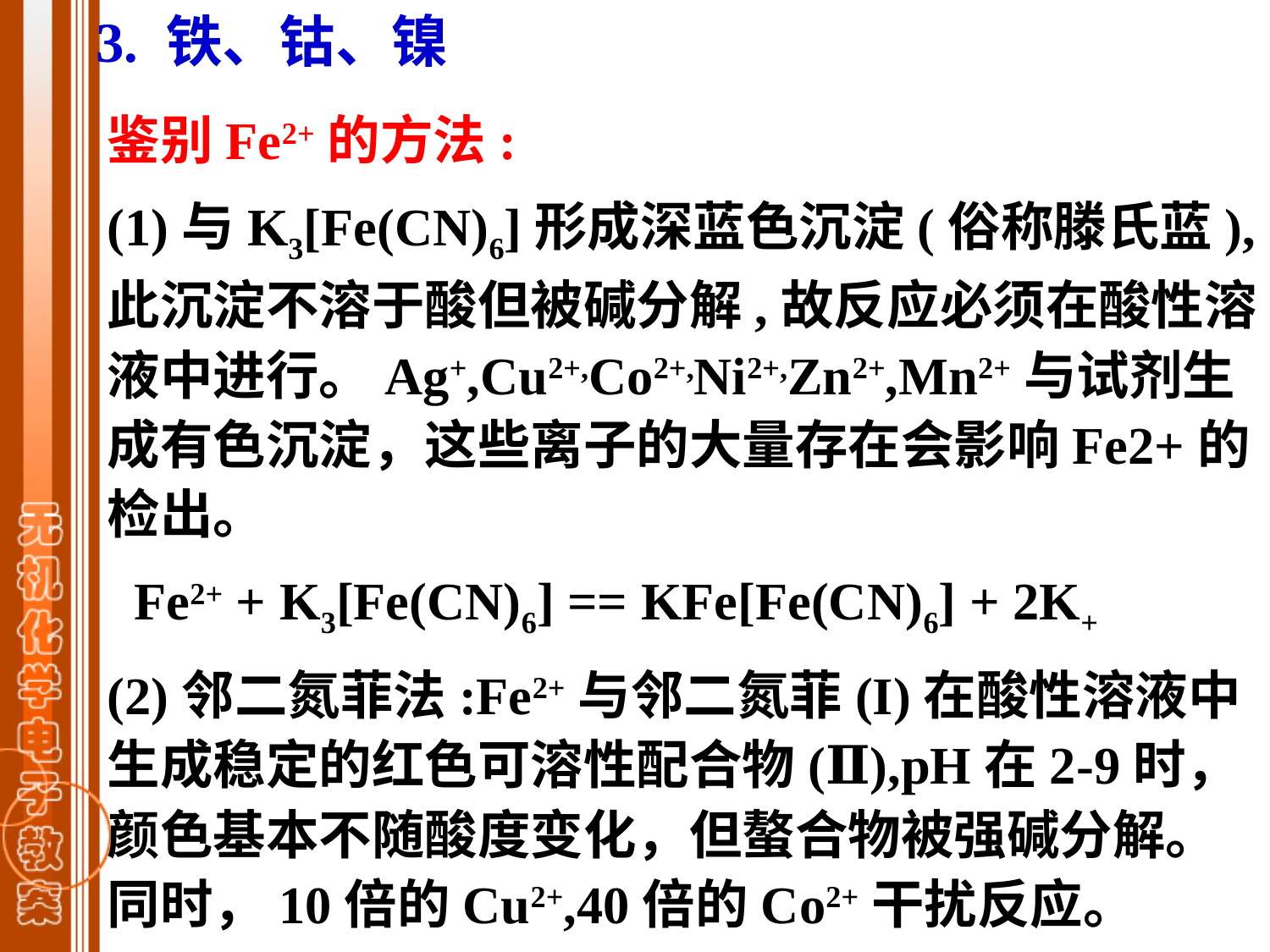

3. 铁、钴、镍
鉴别Fe2+的方法:
(1)与K3[Fe(CN)6]形成深蓝色沉淀(俗称滕氏蓝),此沉淀不溶于酸但被碱分解,故反应必须在酸性溶液中进行。Ag+,Cu2+,Co2+,Ni2+,Zn2+,Mn2+与试剂生成有色沉淀，这些离子的大量存在会影响Fe2+的检出。
  Fe2+ + K3[Fe(CN)6] == KFe[Fe(CN)6] + 2K+
(2)邻二氮菲法:Fe2+与邻二氮菲(I)在酸性溶液中生成稳定的红色可溶性配合物(Ⅱ),pH在2-9时，颜色基本不随酸度变化，但螯合物被强碱分解。同时，10倍的Cu2+,40倍的Co2+干扰反应。
167